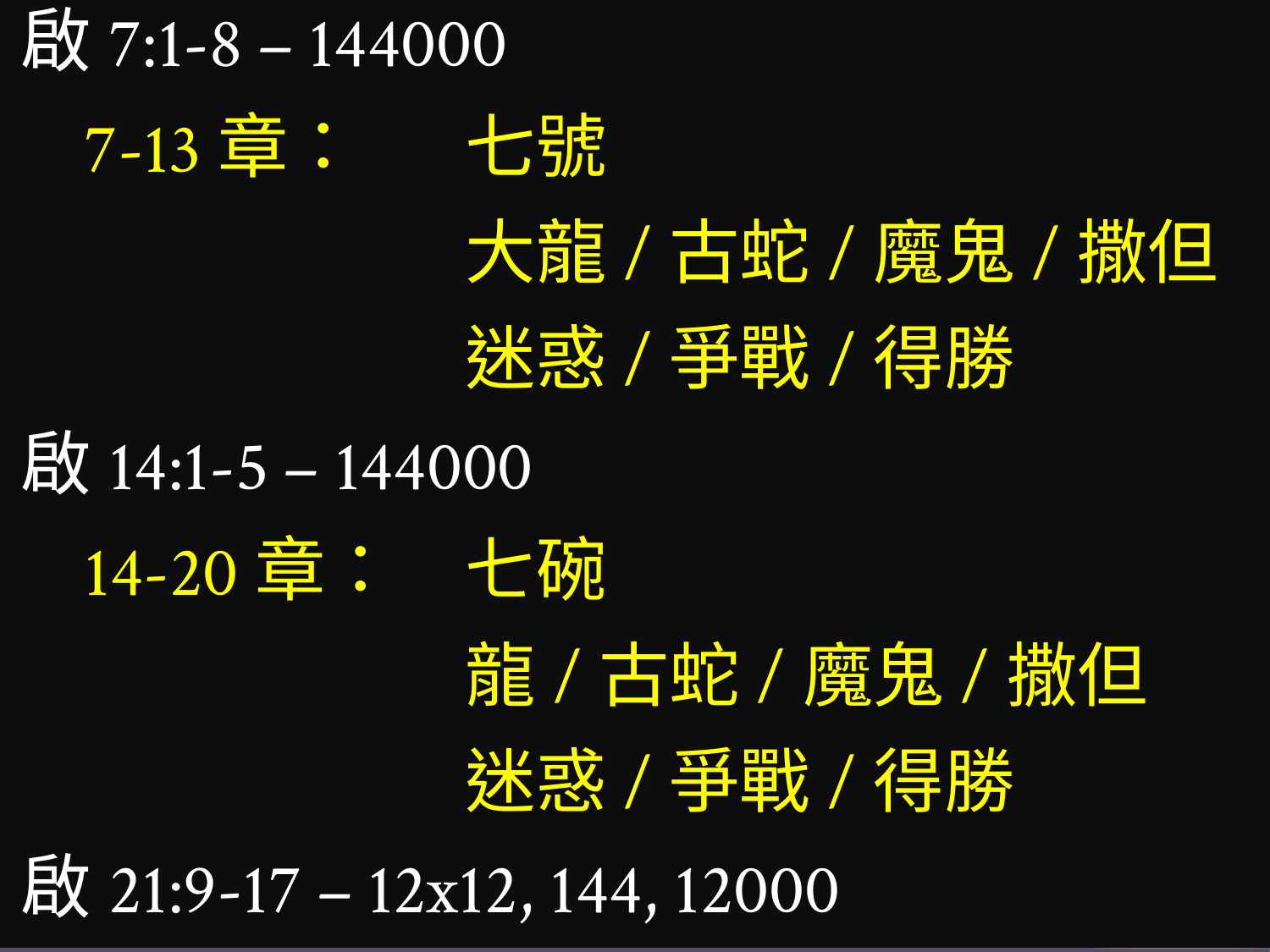

啟7:1-8 – 144000
7-13章：	七號
			大龍/古蛇/魔鬼/撒但
			迷惑/爭戰/得勝
啟14:1-5 – 144000
14-20章：	七碗
			龍/古蛇/魔鬼/撒但
			迷惑/爭戰/得勝
啟21:9-17 – 12x12, 144, 12000